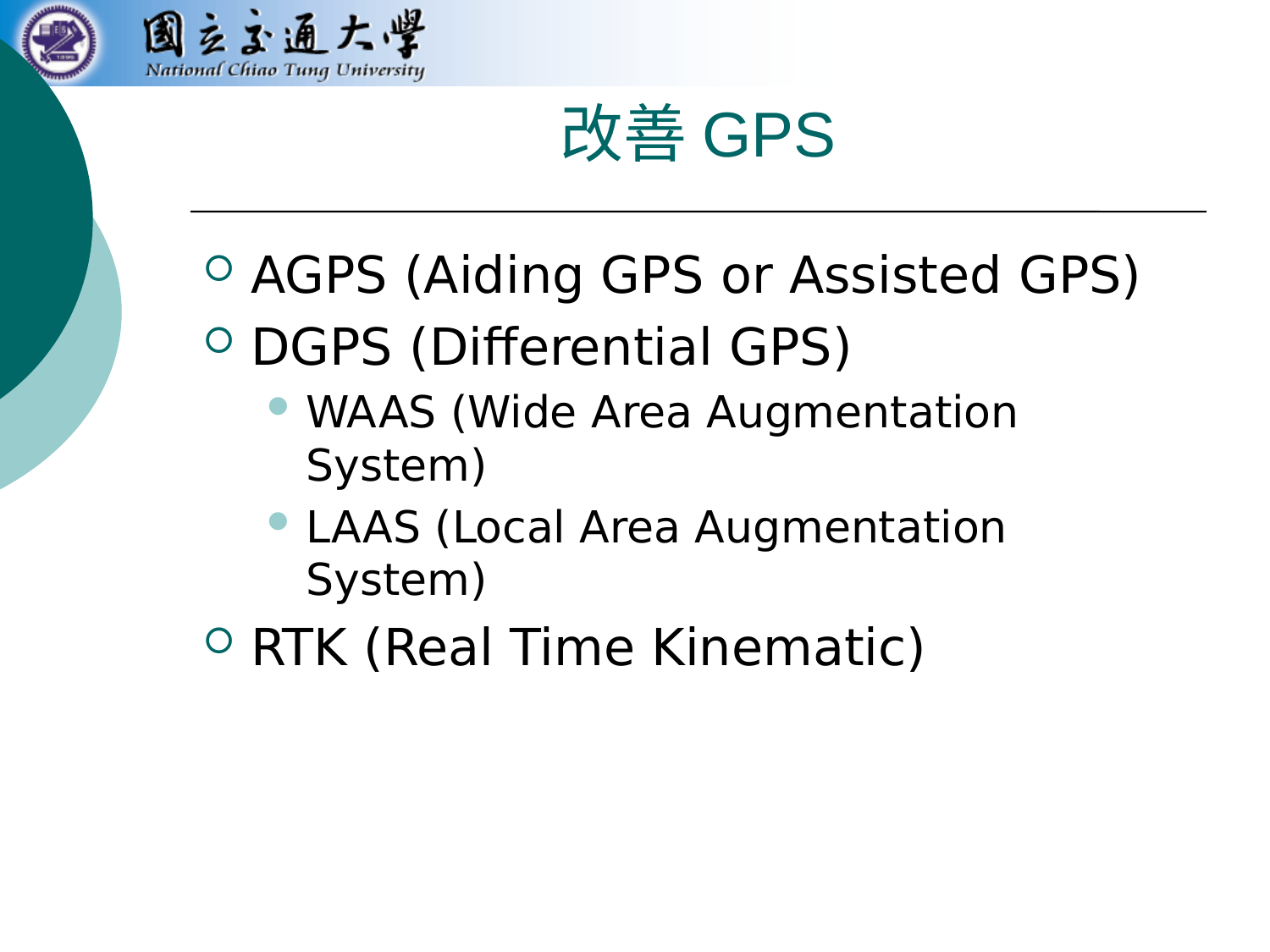

# 改善GPS
AGPS (Aiding GPS or Assisted GPS)
DGPS (Differential GPS)
WAAS (Wide Area Augmentation System)
LAAS (Local Area Augmentation System)
RTK (Real Time Kinematic)